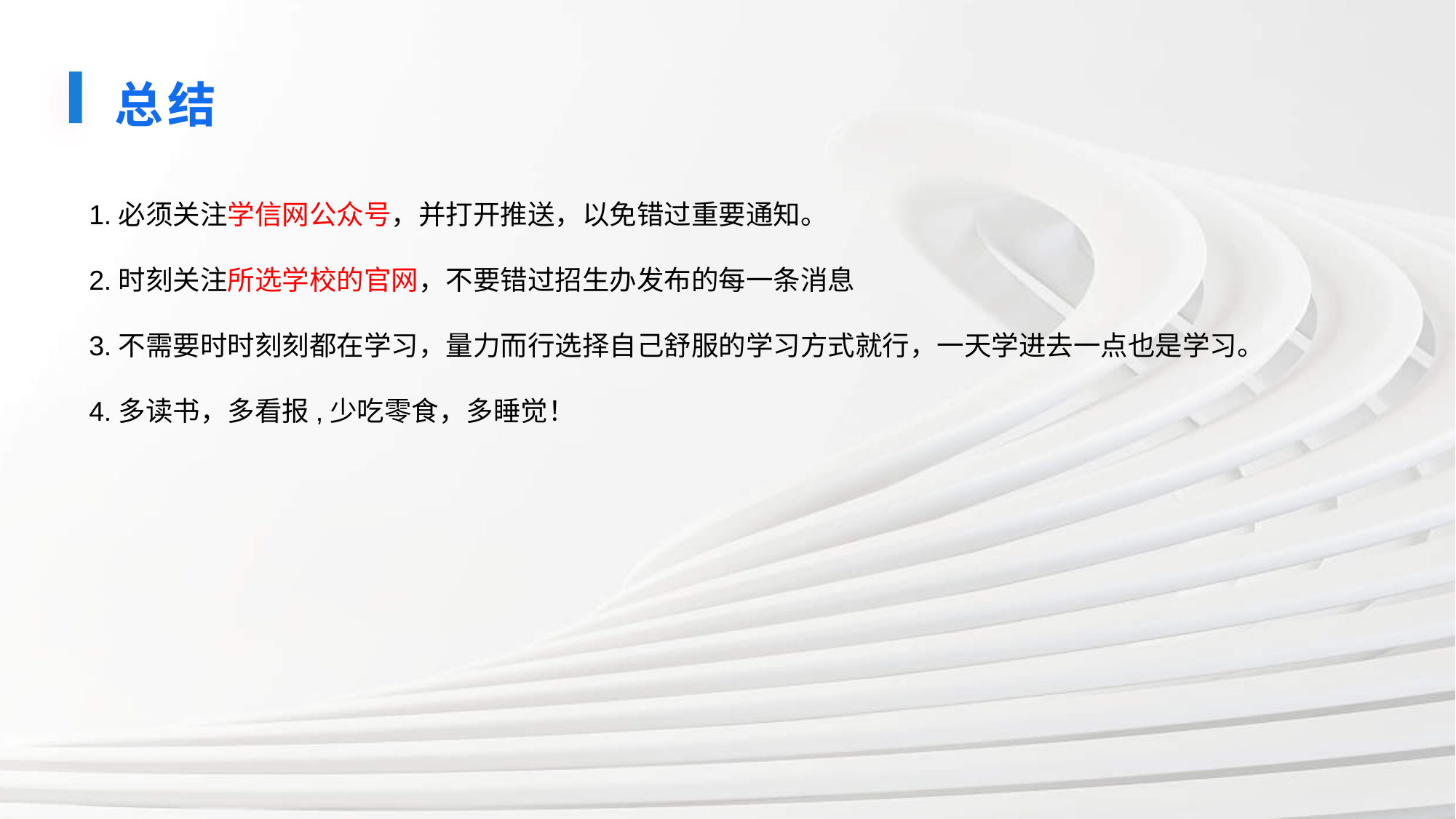

总结
1.必须关注学信网公众号，并打开推送，以免错过重要通知。

2.时刻关注所选学校的官网，不要错过招生办发布的每一条消息

3.不需要时时刻刻都在学习，量力而行选择自己舒服的学习方式就行，一天学进去一点也是学习。

4.多读书，多看报,少吃零食，多睡觉！